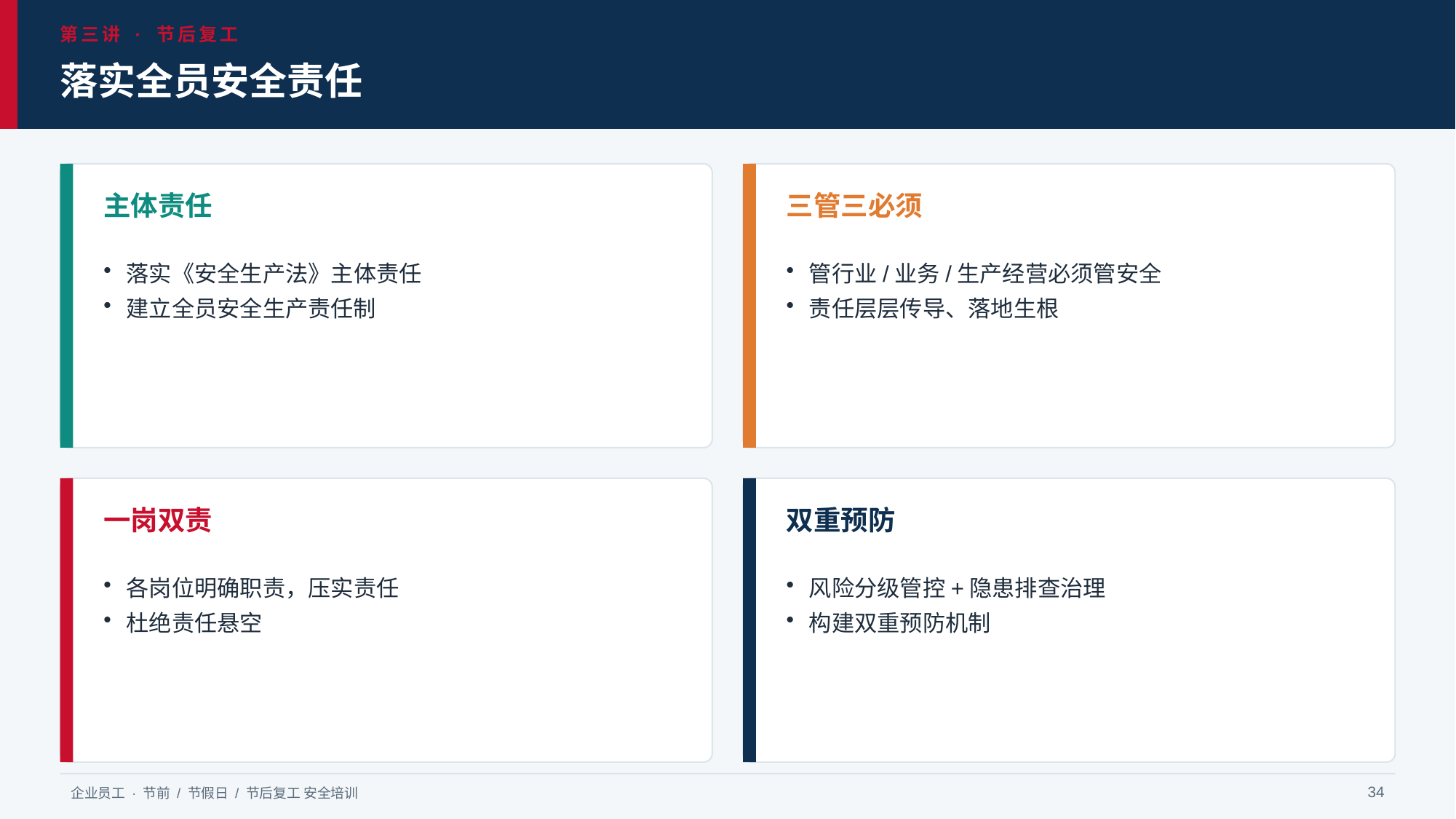

第三讲 · 节后复工
落实全员安全责任

主体责任
三管三必须
落实《安全生产法》主体责任
建立全员安全生产责任制
管行业/业务/生产经营必须管安全
责任层层传导、落地生根

一岗双责
双重预防
各岗位明确职责，压实责任
杜绝责任悬空
风险分级管控+隐患排查治理
构建双重预防机制

34
企业员工 · 节前 / 节假日 / 节后复工 安全培训